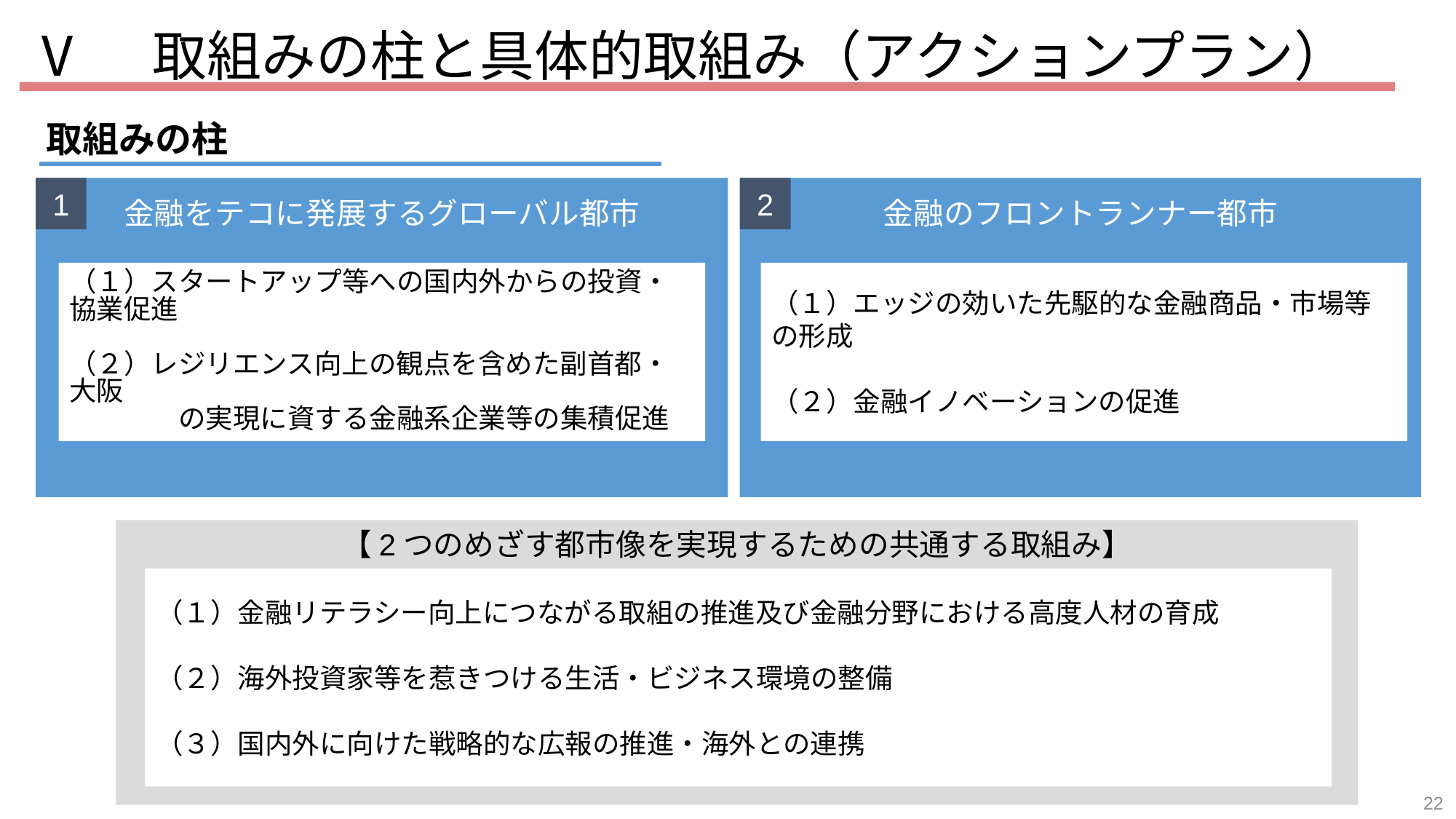

Ⅴ　取組みの柱と具体的取組み（アクションプラン）
取組みの柱

金融をテコに発展するグローバル都市
1

金融のフロントランナー都市
2
（１）スタートアップ等への国内外からの投資・協業促進

（２）レジリエンス向上の観点を含めた副首都・大阪
　　　　の実現に資する金融系企業等の集積促進
（１）エッジの効いた先駆的な金融商品・市場等の形成

（２）金融イノベーションの促進
【2つのめざす都市像を実現するための共通する取組み】

（１）金融リテラシー向上につながる取組の推進及び金融分野における高度人材の育成

（２）海外投資家等を惹きつける生活・ビジネス環境の整備

（３）国内外に向けた戦略的な広報の推進・海外との連携

22